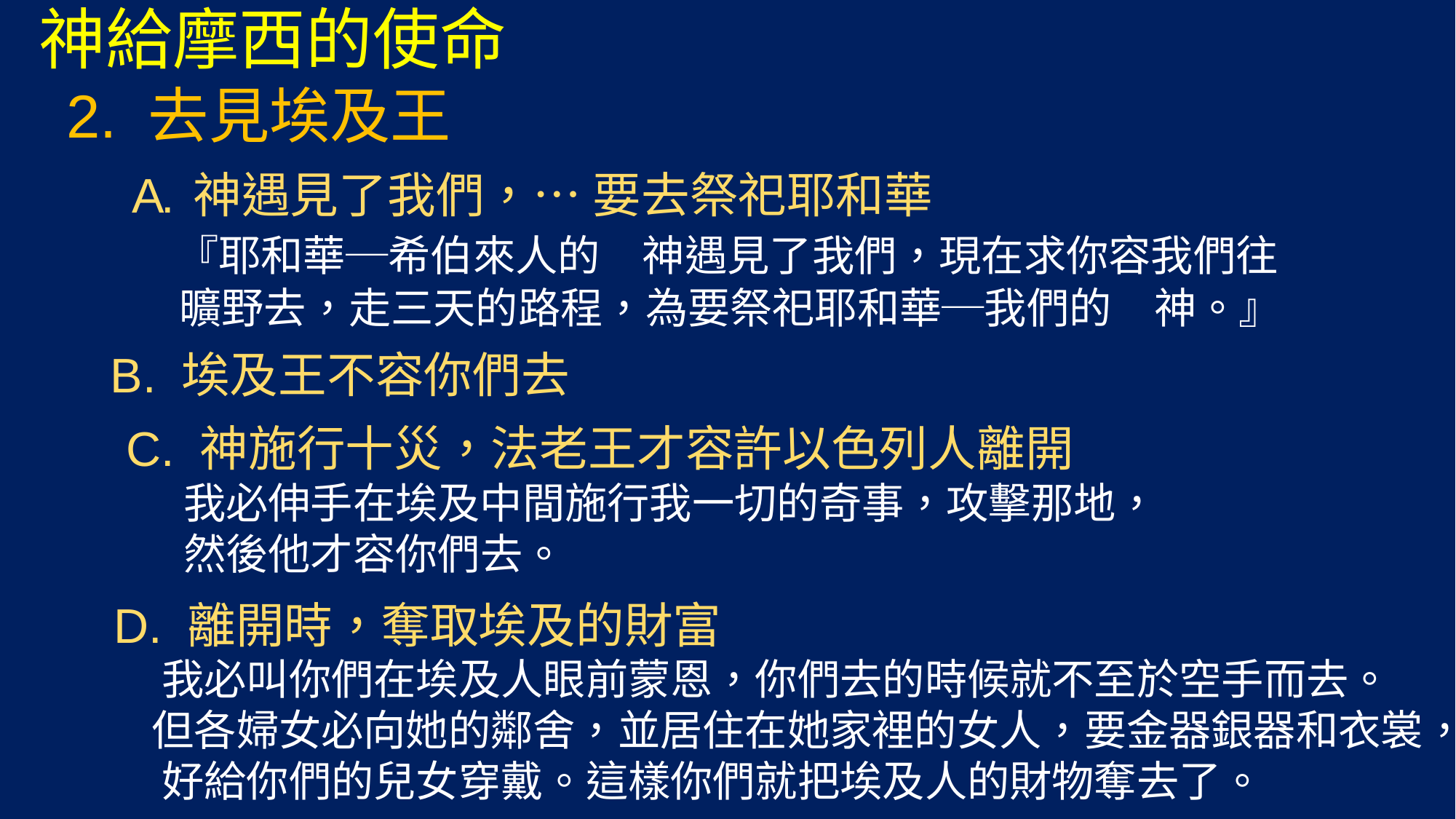

# 神給摩西的使命 2. 去見埃及王
神遇見了我們，… 要去祭祀耶和華
   『耶和華─希伯來人的　神遇見了我們，現在求你容我們往
     曠野去，走三天的路程，為要祭祀耶和華─我們的　神。』
B. 埃及王不容你們去
C. 神施行十災，法老王才容許以色列人離開
     我必伸手在埃及中間施行我一切的奇事，攻擊那地，
     然後他才容你們去。
D. 離開時，奪取埃及的財富
    我必叫你們在埃及人眼前蒙恩，你們去的時候就不至於空手而去。
    但各婦女必向她的鄰舍，並居住在她家裡的女人，要金器銀器和衣裳，
    好給你們的兒女穿戴。這樣你們就把埃及人的財物奪去了。